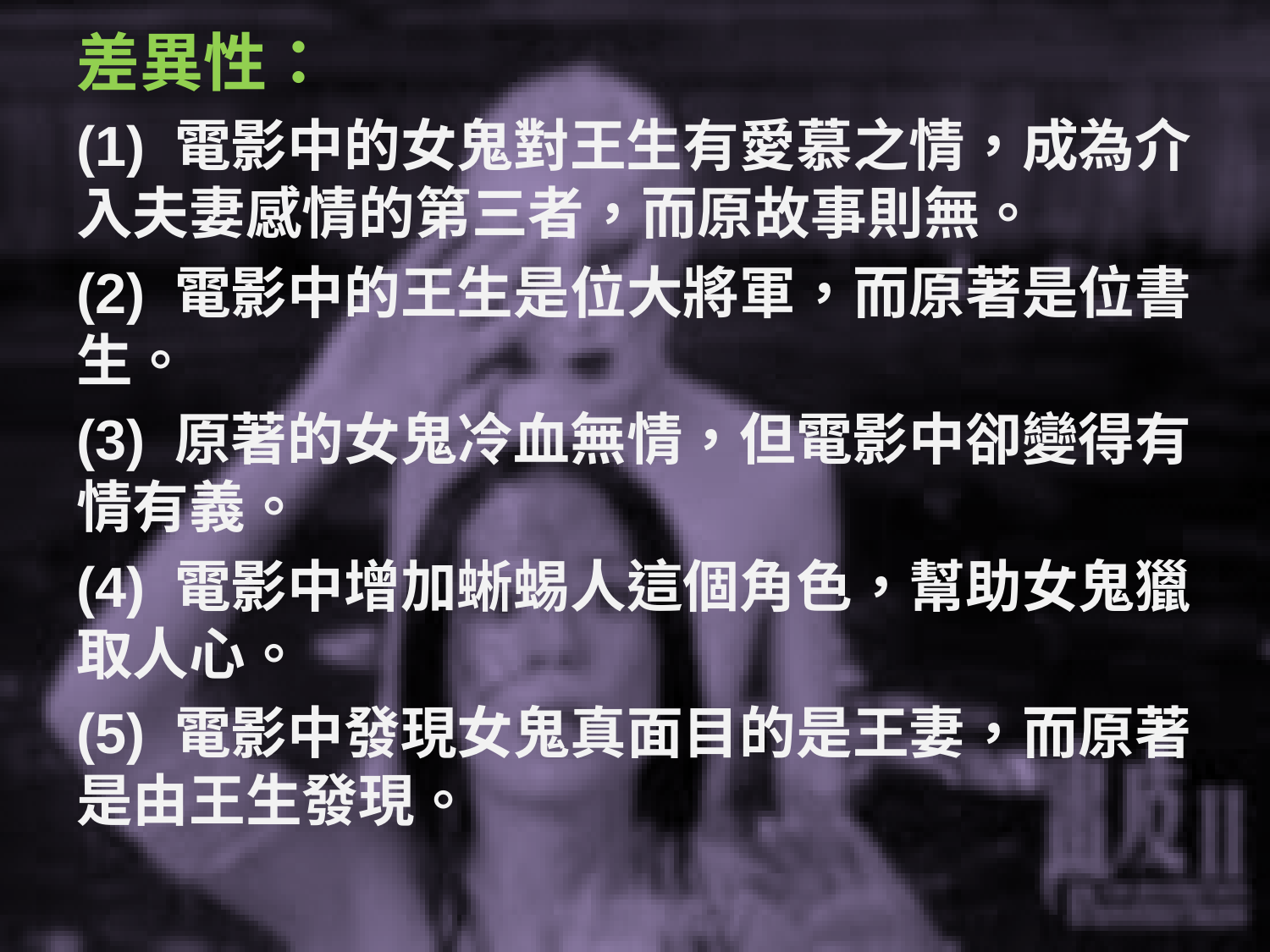

差異性：
(1) 電影中的女鬼對王生有愛慕之情，成為介入夫妻感情的第三者，而原故事則無。
(2) 電影中的王生是位大將軍，而原著是位書生。
(3) 原著的女鬼冷血無情，但電影中卻變得有情有義。
(4) 電影中增加蜥蜴人這個角色，幫助女鬼獵取人心。
(5) 電影中發現女鬼真面目的是王妻，而原著是由王生發現。